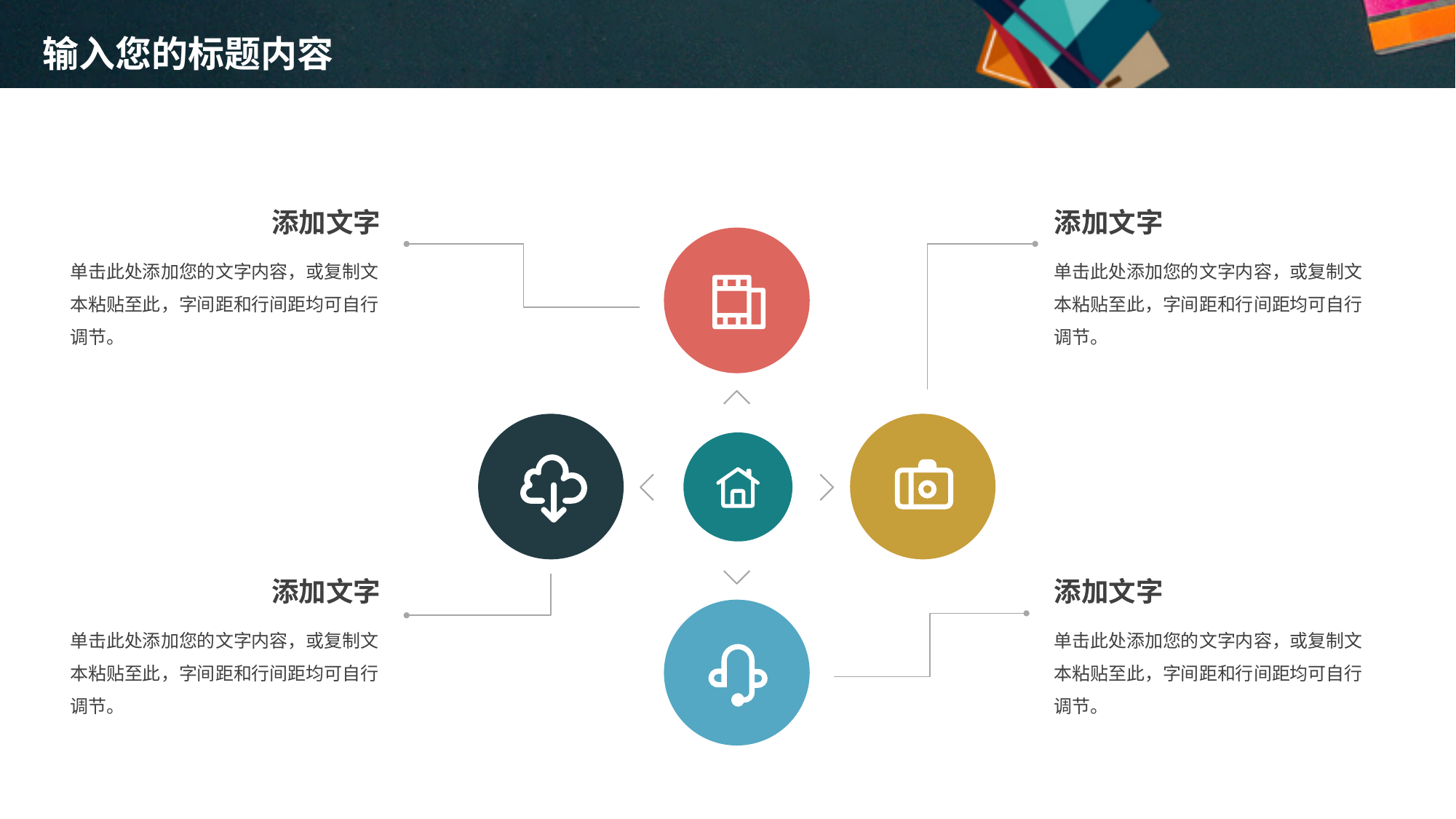

输入您的标题内容
添加文字
添加文字

单击此处添加您的文字内容，或复制文本粘贴至此，字间距和行间距均可自行调节。

单击此处添加您的文字内容，或复制文本粘贴至此，字间距和行间距均可自行调节。

添加文字
添加文字

单击此处添加您的文字内容，或复制文本粘贴至此，字间距和行间距均可自行调节。
单击此处添加您的文字内容，或复制文本粘贴至此，字间距和行间距均可自行调节。